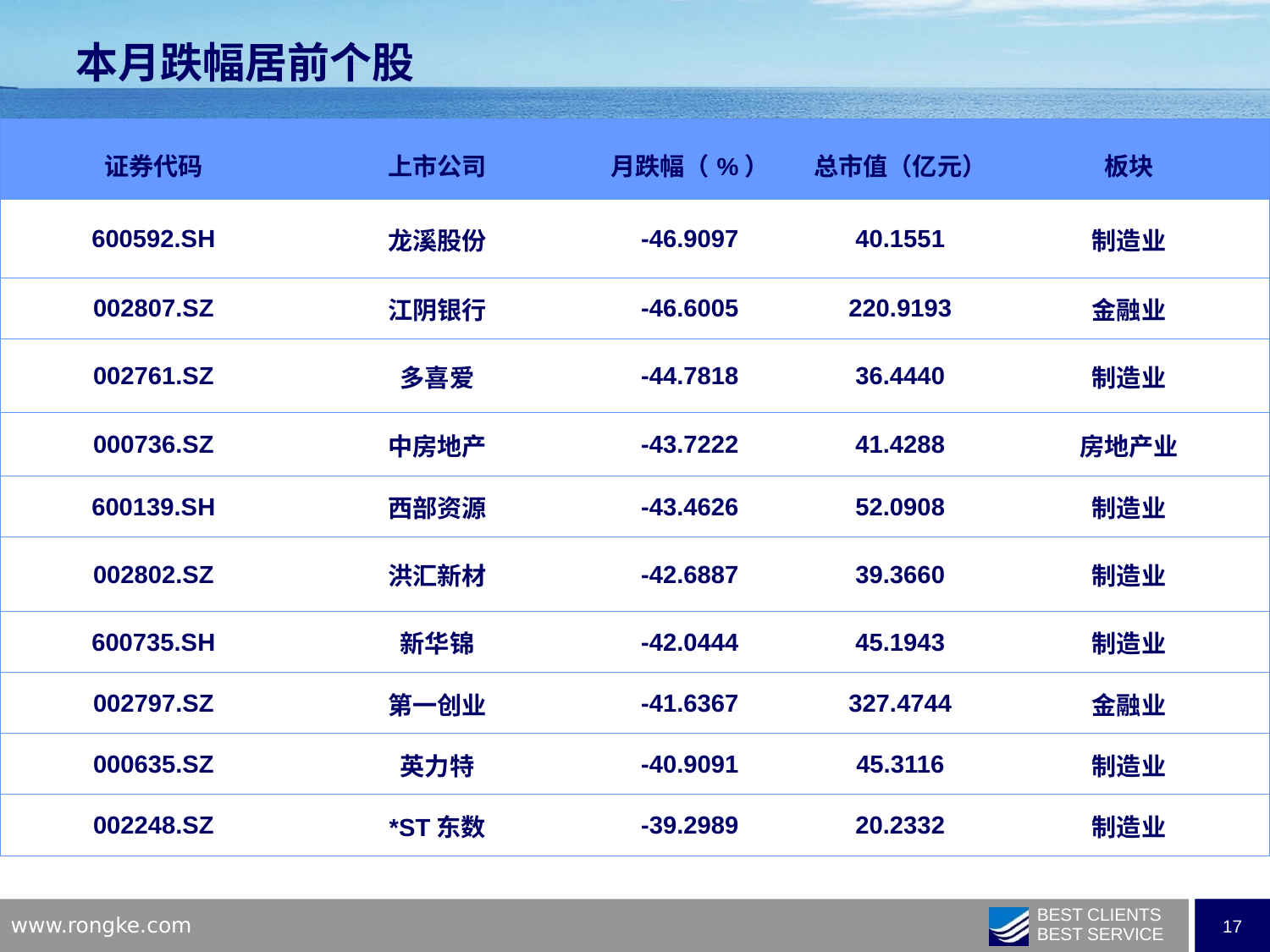

本月跌幅居前个股
| 证券代码 | 上市公司 | 月跌幅（%） | 总市值（亿元） | 板块 |
| --- | --- | --- | --- | --- |
| 600592.SH | 龙溪股份 | -46.9097 | 40.1551 | 制造业 |
| 002807.SZ | 江阴银行 | -46.6005 | 220.9193 | 金融业 |
| 002761.SZ | 多喜爱 | -44.7818 | 36.4440 | 制造业 |
| 000736.SZ | 中房地产 | -43.7222 | 41.4288 | 房地产业 |
| 600139.SH | 西部资源 | -43.4626 | 52.0908 | 制造业 |
| 002802.SZ | 洪汇新材 | -42.6887 | 39.3660 | 制造业 |
| 600735.SH | 新华锦 | -42.0444 | 45.1943 | 制造业 |
| 002797.SZ | 第一创业 | -41.6367 | 327.4744 | 金融业 |
| 000635.SZ | 英力特 | -40.9091 | 45.3116 | 制造业 |
| 002248.SZ | \*ST东数 | -39.2989 | 20.2332 | 制造业 |